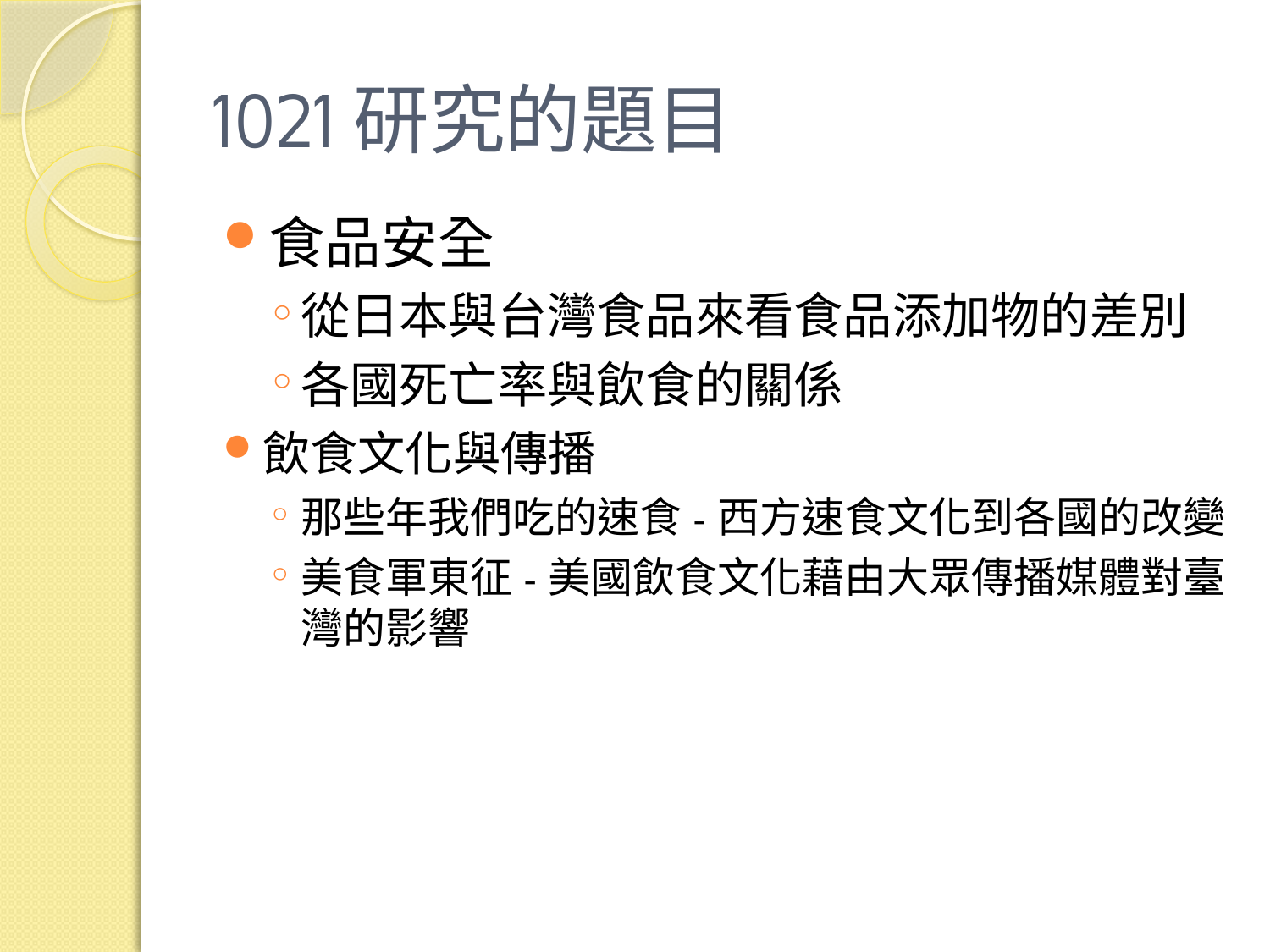

# 1021研究的題目
食品安全
從日本與台灣食品來看食品添加物的差別
各國死亡率與飲食的關係
飲食文化與傳播
那些年我們吃的速食-西方速食文化到各國的改變
美食軍東征-美國飲食文化藉由大眾傳播媒體對臺灣的影響